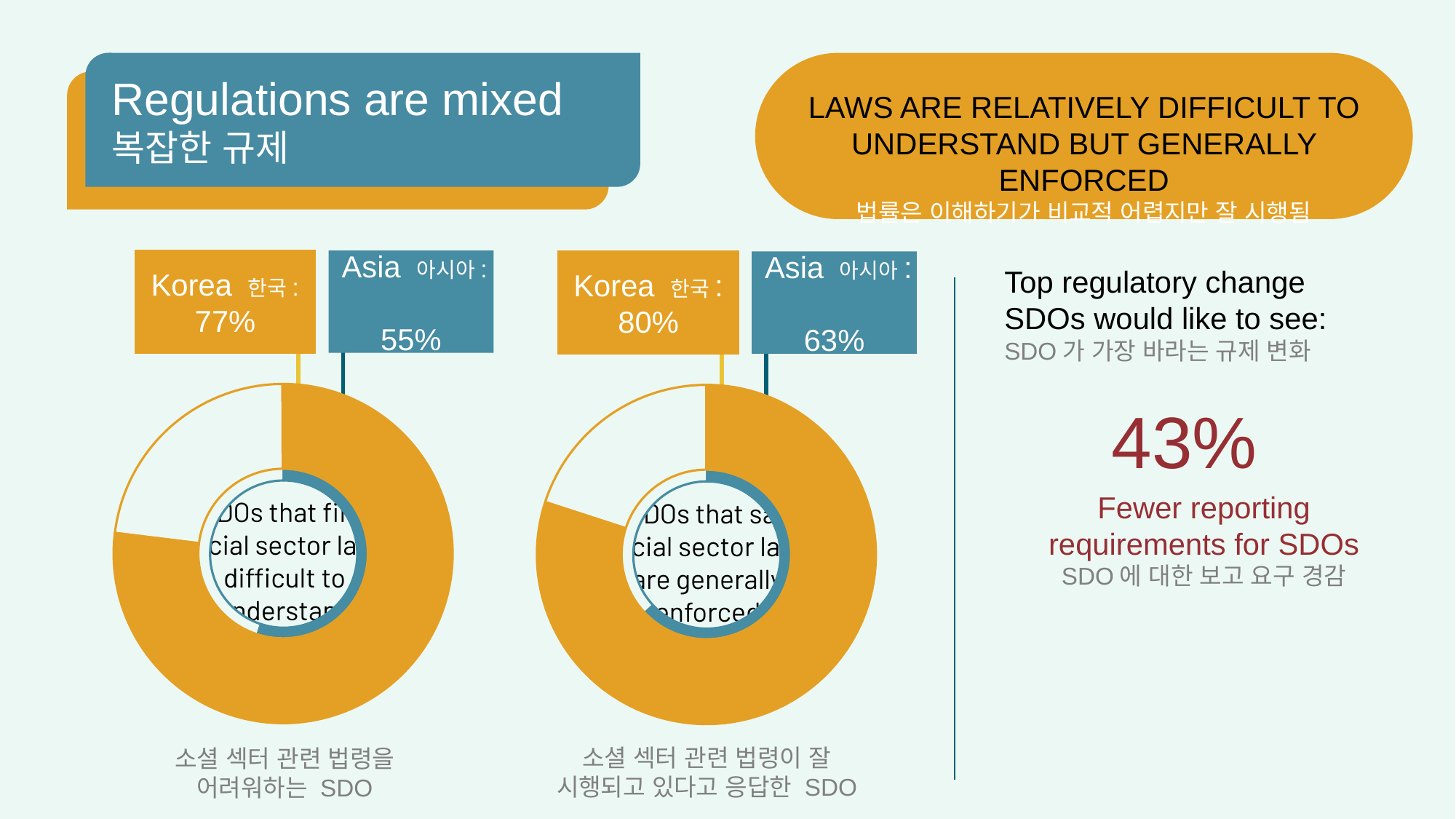

Regulations are mixed
복잡한 규제

Laws are relatively difficult to understand but generally enforced
법률은 이해하기가 비교적 어렵지만 잘 시행됨
Korea 한국: 77%
Asia 아시아:
55%
Korea 한국: 80%
Asia 아시아:
63%

### Chart

| Category | Sales |
|---|---|
| 1st Qtr | 20.0 |
| 2nd Qtr | 80.0 |

### Chart

| Category | Sales |
|---|---|
| 1st Qtr | 37.0 |
| 2nd Qtr | 63.0 |
SDOs that say social sector laws are generally enforced
Top regulatory change SDOs would like to see:
SDO가 가장 바라는 규제 변화

### Chart

| Category | Sales |
|---|---|
| 1st Qtr | 23.0 |
| 2nd Qtr | 77.0 |

### Chart

| Category | Sales |
|---|---|
| 1st Qtr | 45.0 |
| 2nd Qtr | 55.0 |
43%
SDOs that find social sector laws difficult to understand
Fewer reporting requirements for SDOs
SDO에 대한 보고 요구 경감
소셜 섹터 관련 법령이 잘 시행되고 있다고 응답한 SDO
소셜 섹터 관련 법령을 어려워하는 SDO